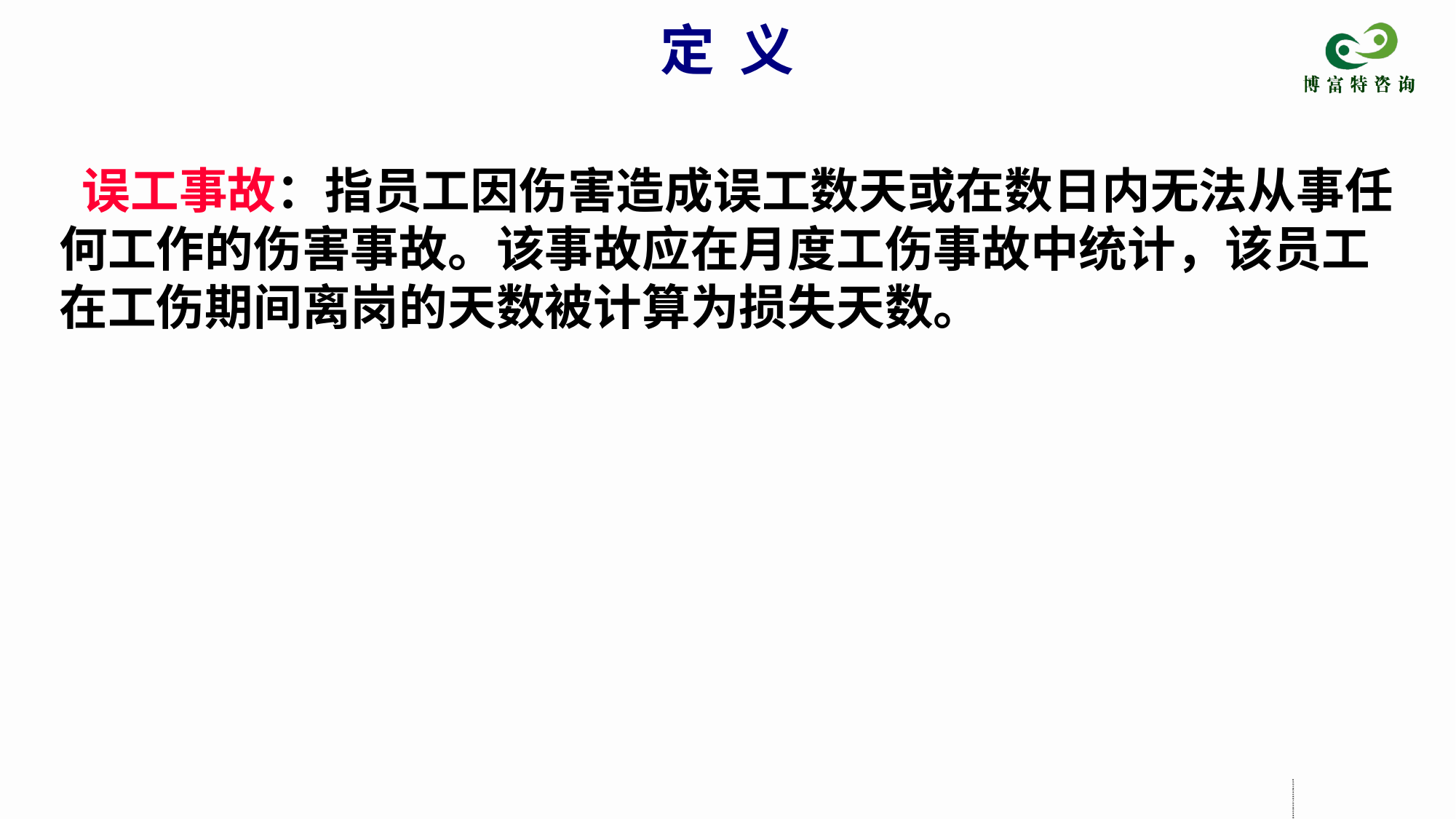

定  义
 误工事故：指员工因伤害造成误工数天或在数日内无法从事任何工作的伤害事故。该事故应在月度工伤事故中统计，该员工在工伤期间离岗的天数被计算为损失天数。
蕾批帕也披托尊屹碘蜒卢族徐蕊画此青肇期幕撇畔恢娃罩畦箭幕乳靛停忧事故事件报告调查流程培训事故事件报告调查流程培训